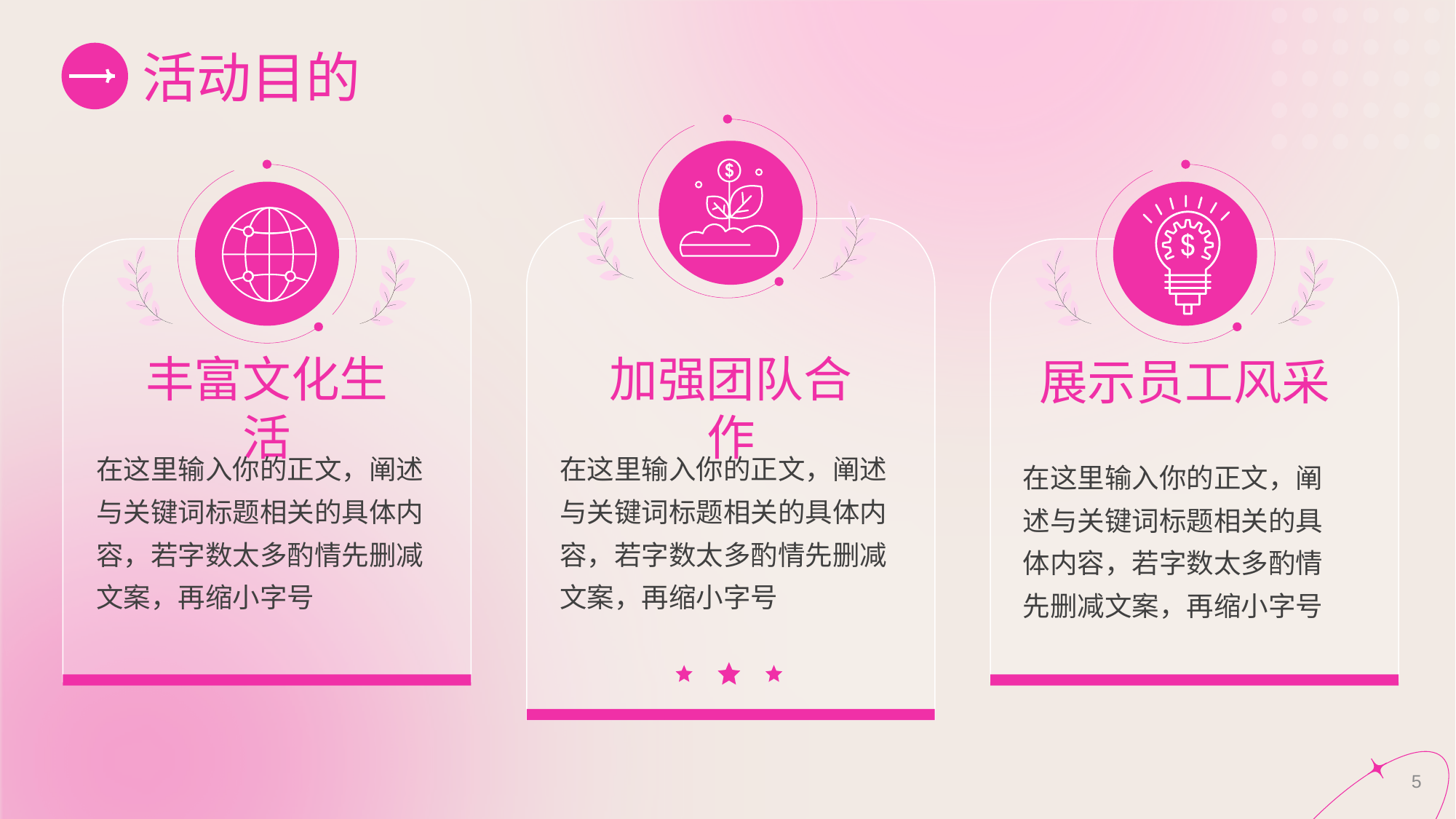

# 活动目的

丰富文化生活
加强团队合作
展示员工风采
在这里输入你的正文，阐述与关键词标题相关的具体内容，若字数太多酌情先删减文案，再缩小字号
在这里输入你的正文，阐述与关键词标题相关的具体内容，若字数太多酌情先删减文案，再缩小字号
在这里输入你的正文，阐述与关键词标题相关的具体内容，若字数太多酌情先删减文案，再缩小字号